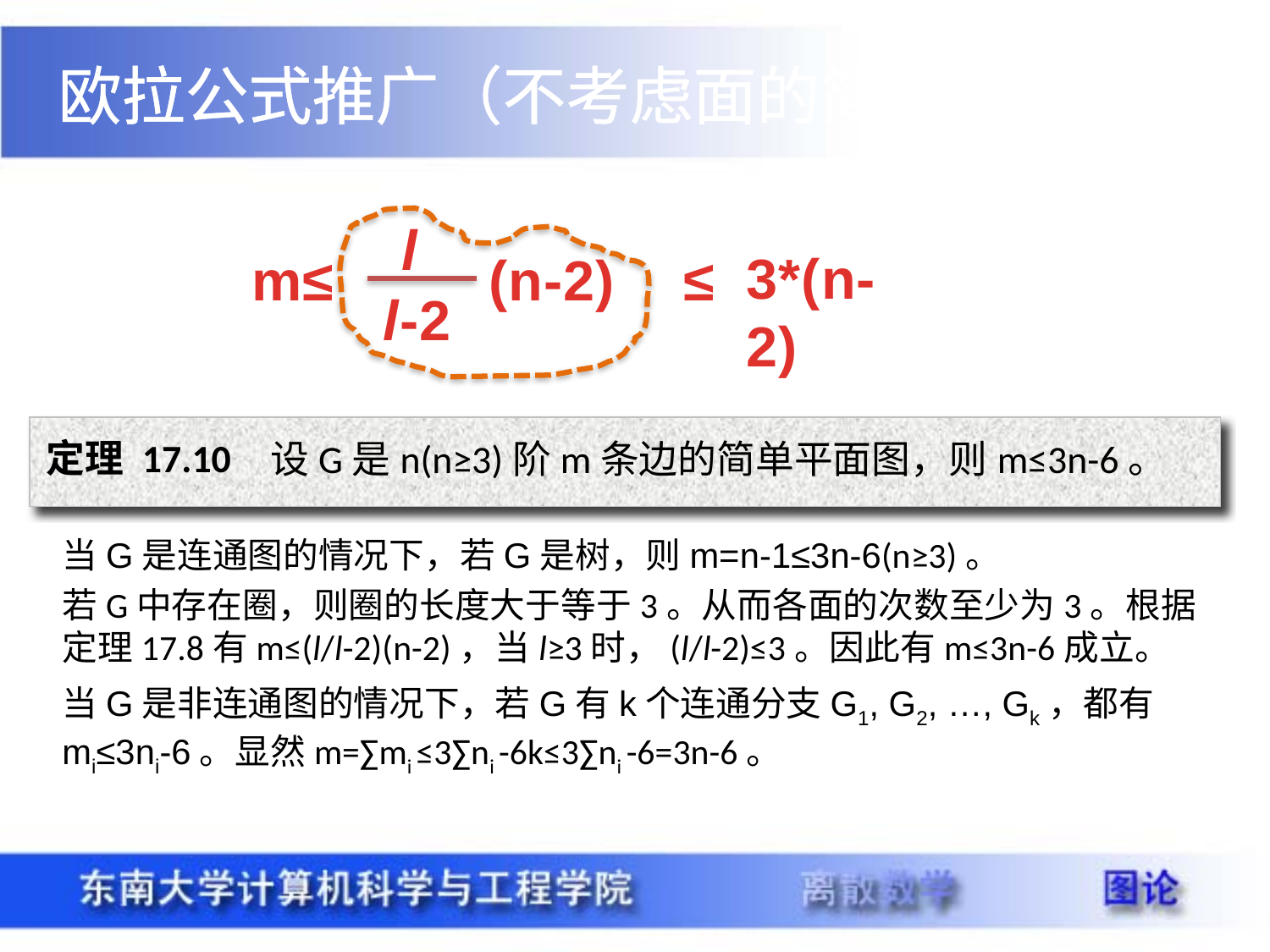

欧拉公式推广（不考虑面的简单平面图）
l
m≤
(n-2)
l-2

3*(n-2)
≤

定理 17.10
设G是n(n≥3)阶m条边的简单平面图，则m≤3n-6。
当G是连通图的情况下，若G是树，则m=n-1≤3n-6(n≥3)。
若G中存在圈，则圈的长度大于等于3。从而各面的次数至少为3。根据定理17.8有m≤(l/l-2)(n-2)，当l≥3时，(l/l-2)≤3。因此有m≤3n-6成立。
当G是非连通图的情况下，若G有k个连通分支G1, G2, …, Gk，都有mi≤3ni-6。显然m=∑mi ≤3∑ni -6k≤3∑ni -6=3n-6。